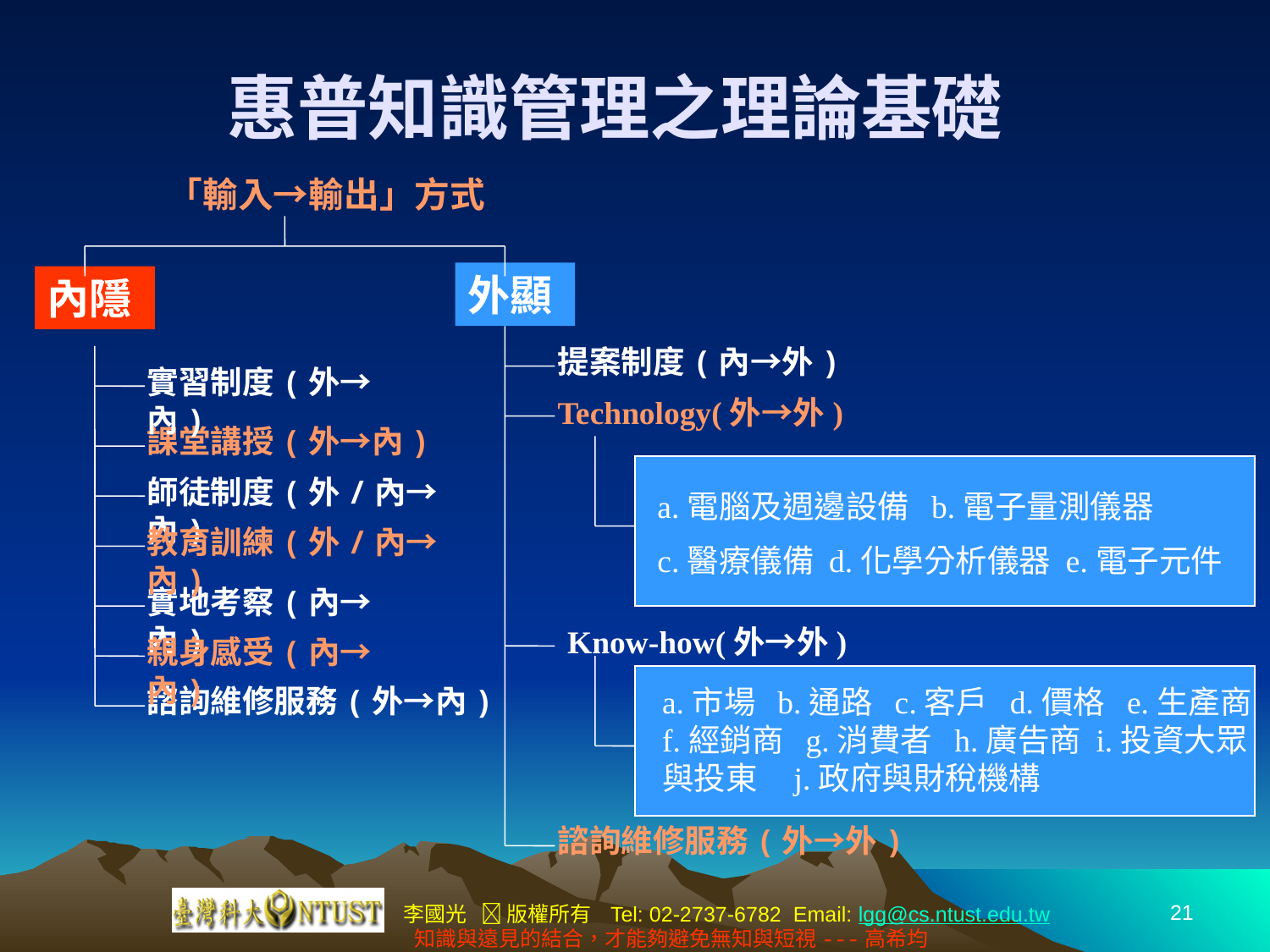

# 惠普知識管理之理論基礎
「輸入→輸出」方式

外顯
內隱

提案制度(內→外)

Technology(外→外)

a.電腦及週邊設備  b.電子量測儀器
c.醫療儀備 d.化學分析儀器 e.電子元件

Know-how(外→外)

a.市場  b.通路  c.客戶  d.價格  e.生產商f.經銷商  g.消費者  h.廣告商 i.投資大眾與投東    j.政府與財稅機構

諮詢維修服務(外→外)

實習制度(外→內)

師徒制度(外/內→內)

教育訓練(外/內→內)

實地考察(內→內)

親身感受(內→內)

諮詢維修服務(外→內)

課堂講授(外→內)
21